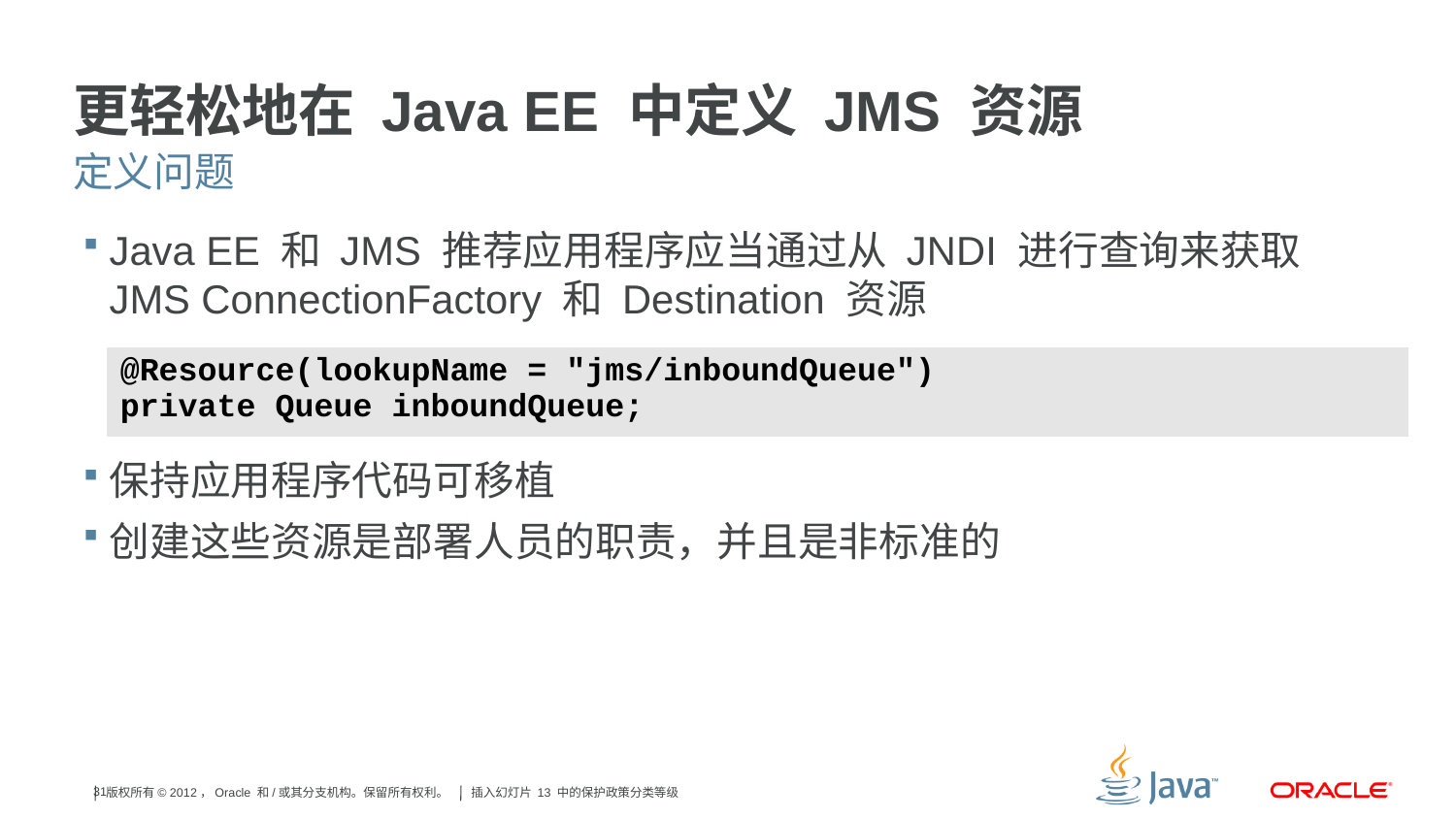

# 更轻松地在 Java EE 中定义 JMS 资源
定义问题
Java EE 和 JMS 推荐应用程序应当通过从 JNDI 进行查询来获取 JMS ConnectionFactory 和 Destination 资源

保持应用程序代码可移植
创建这些资源是部署人员的职责，并且是非标准的

| @Resource(lookupName = "jms/inboundQueue") private Queue inboundQueue; |
| --- |